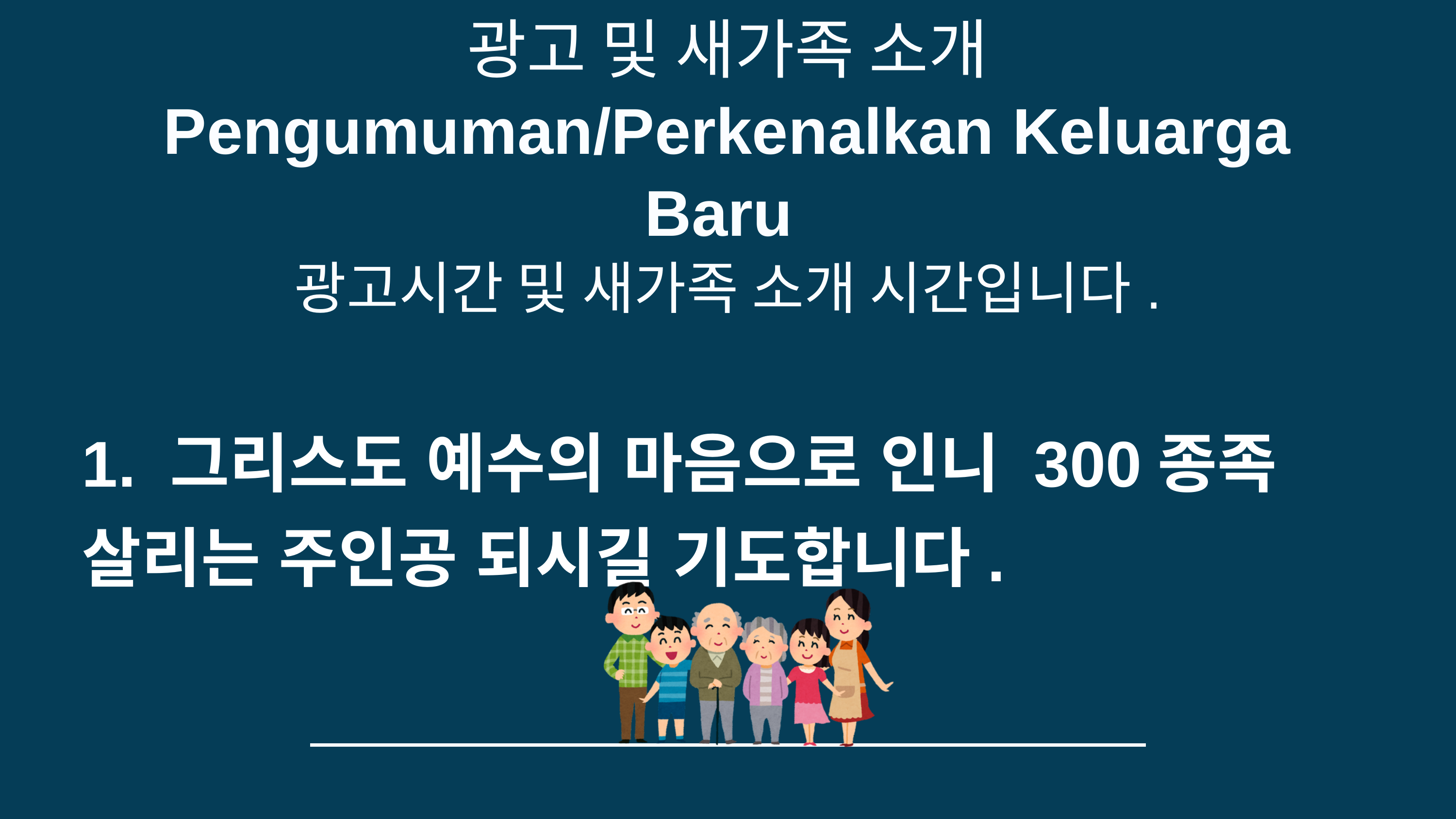

광고 및 새가족 소개
Pengumuman/Perkenalkan Keluarga Baru
광고시간 및 새가족 소개 시간입니다.

1. 그리스도 예수의 마음으로 인니 300종족 살리는 주인공 되시길 기도합니다.